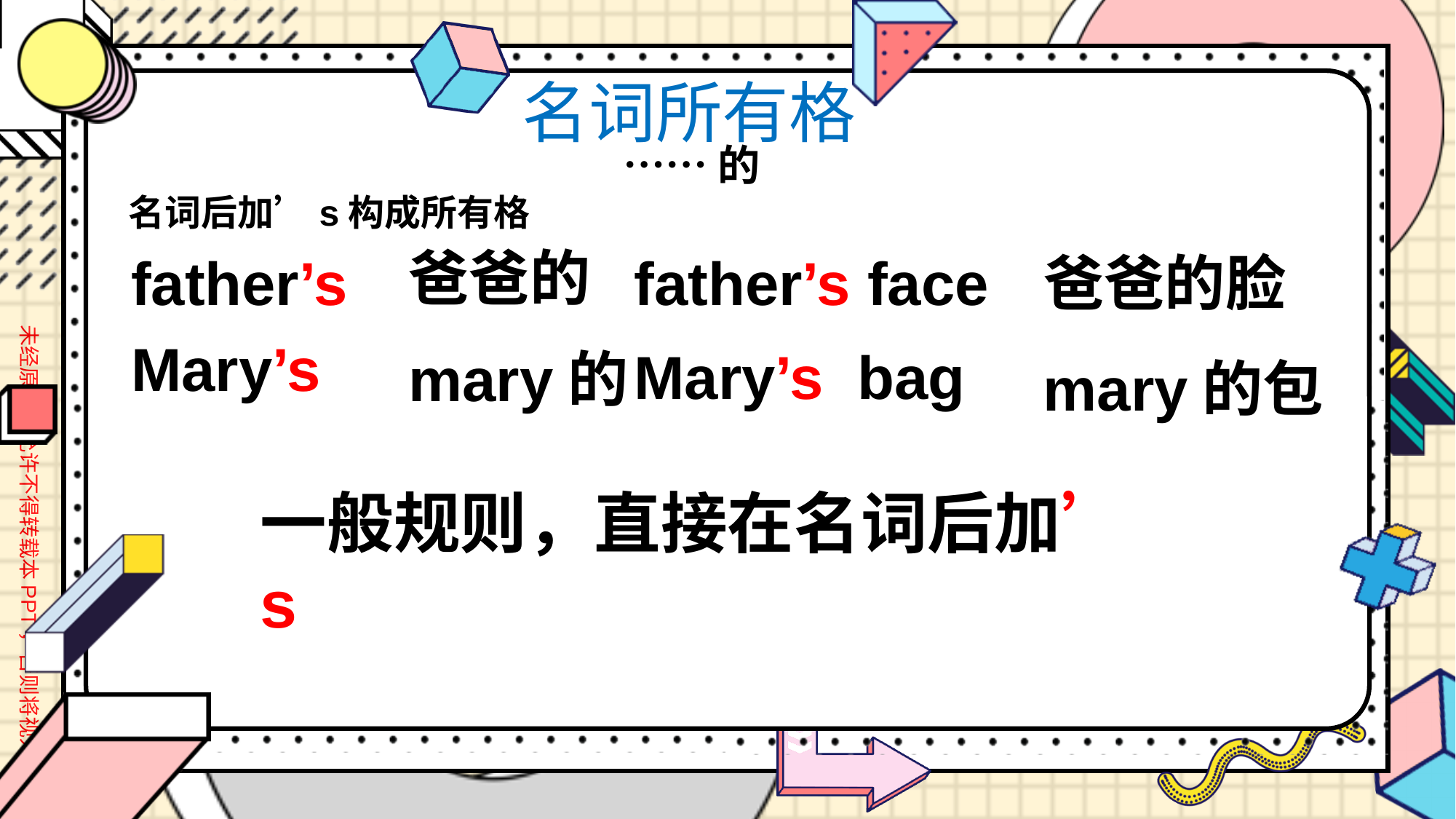

名词所有格

……的
名词后加’s构成所有格
爸爸的
father’s
father’s face
爸爸的脸
Mary’s
Mary’s  bag
mary的
mary的包
一般规则，直接在名词后加’s